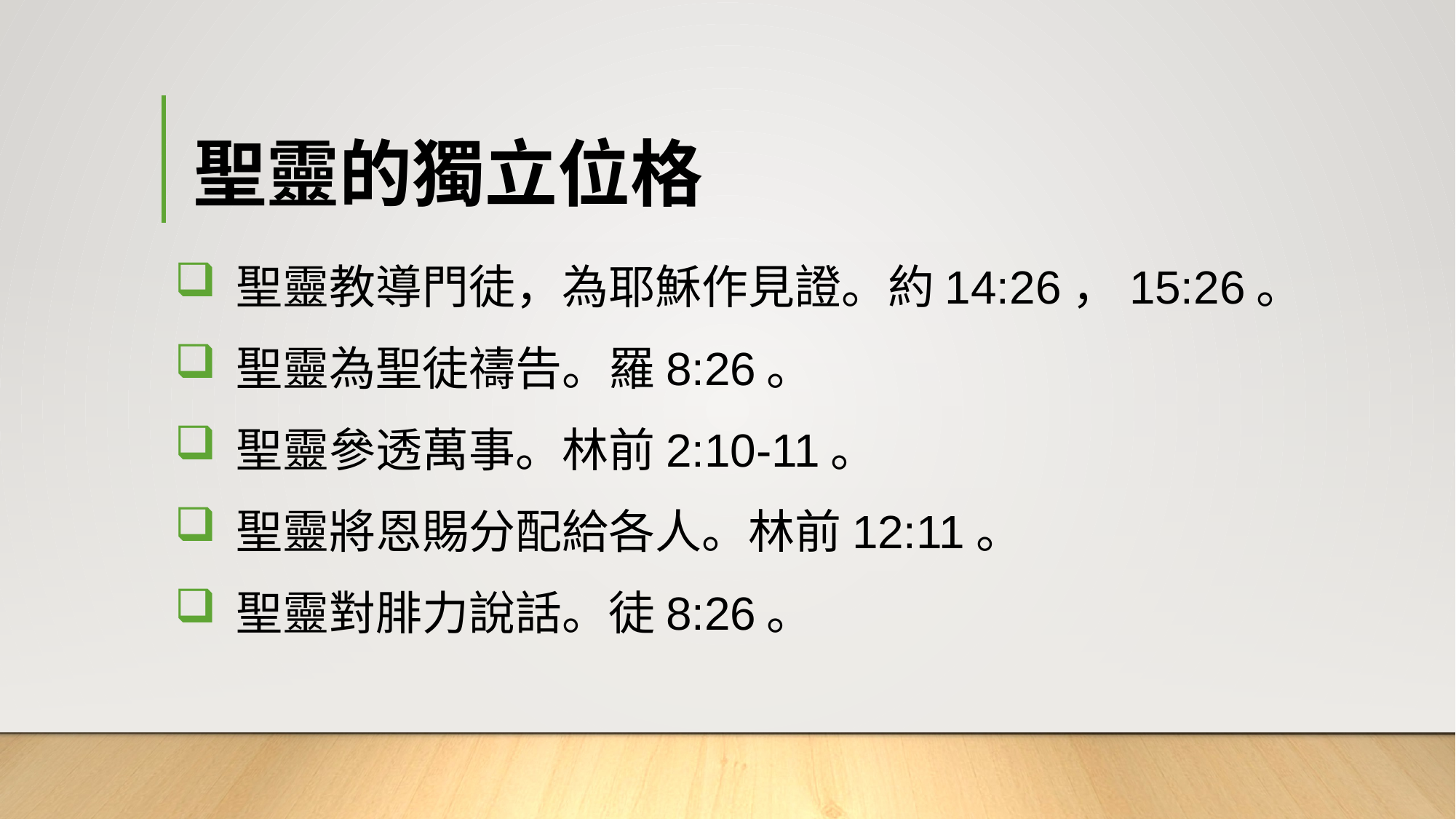

# 聖靈的獨立位格
 聖靈教導門徒，為耶穌作見證。約14:26，15:26。
 聖靈為聖徒禱告。羅8:26。
 聖靈參透萬事。林前2:10-11。
 聖靈將恩賜分配給各人。林前12:11。
 聖靈對腓力說話。徒8:26。